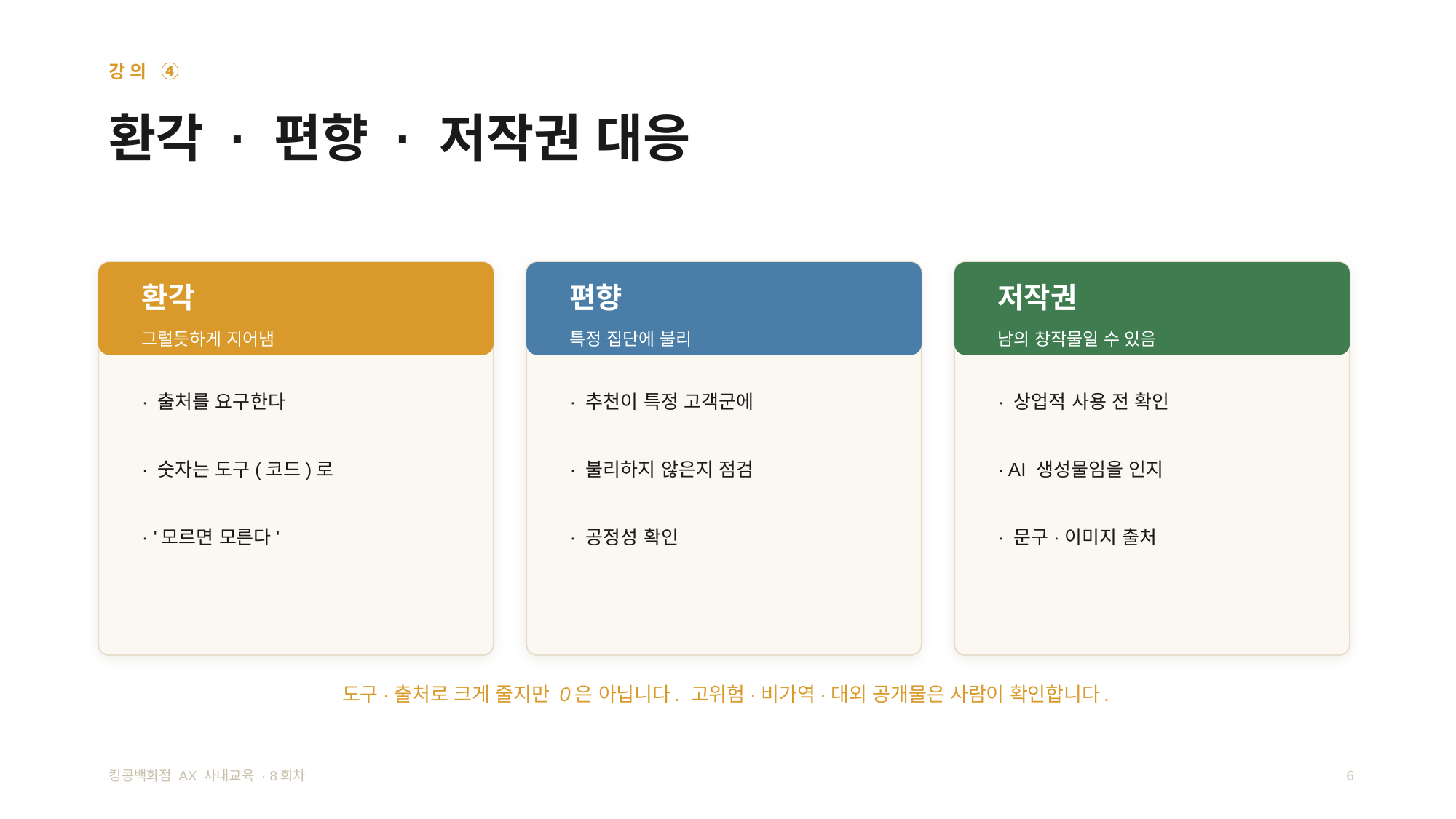

강의 ④
환각 · 편향 · 저작권 대응

환각
편향
저작권
그럴듯하게 지어냄
특정 집단에 불리
남의 창작물일 수 있음
· 출처를 요구한다
· 추천이 특정 고객군에
· 상업적 사용 전 확인
· 숫자는 도구(코드)로
· 불리하지 않은지 점검
· AI 생성물임을 인지
· '모르면 모른다'
· 공정성 확인
· 문구·이미지 출처
도구·출처로 크게 줄지만 0은 아닙니다. 고위험·비가역·대외 공개물은 사람이 확인합니다.
킹콩백화점 AX 사내교육 · 8회차
6